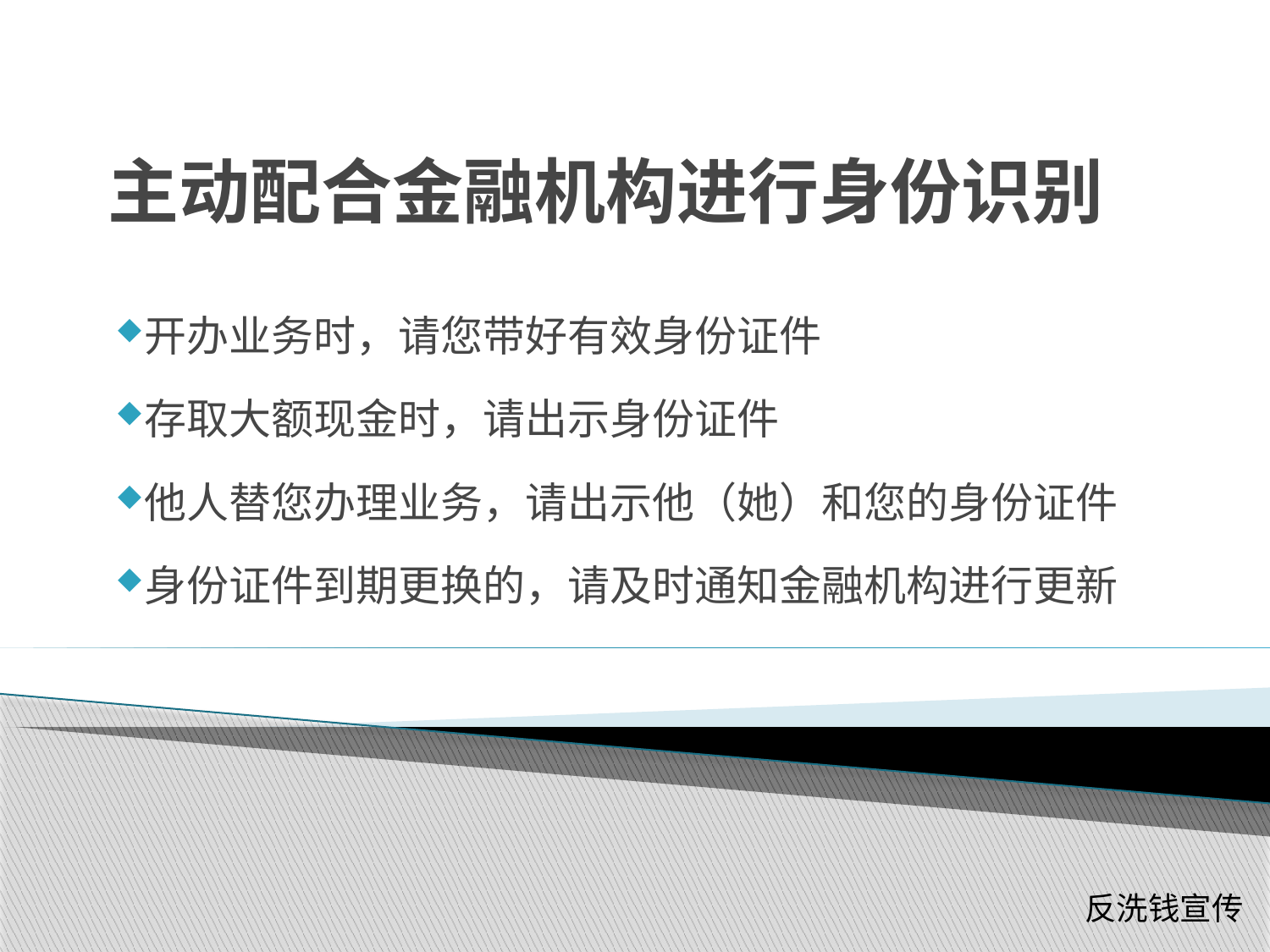

# 主动配合金融机构进行身份识别
开办业务时，请您带好有效身份证件
存取大额现金时，请出示身份证件
他人替您办理业务，请出示他（她）和您的身份证件
身份证件到期更换的，请及时通知金融机构进行更新
反洗钱宣传